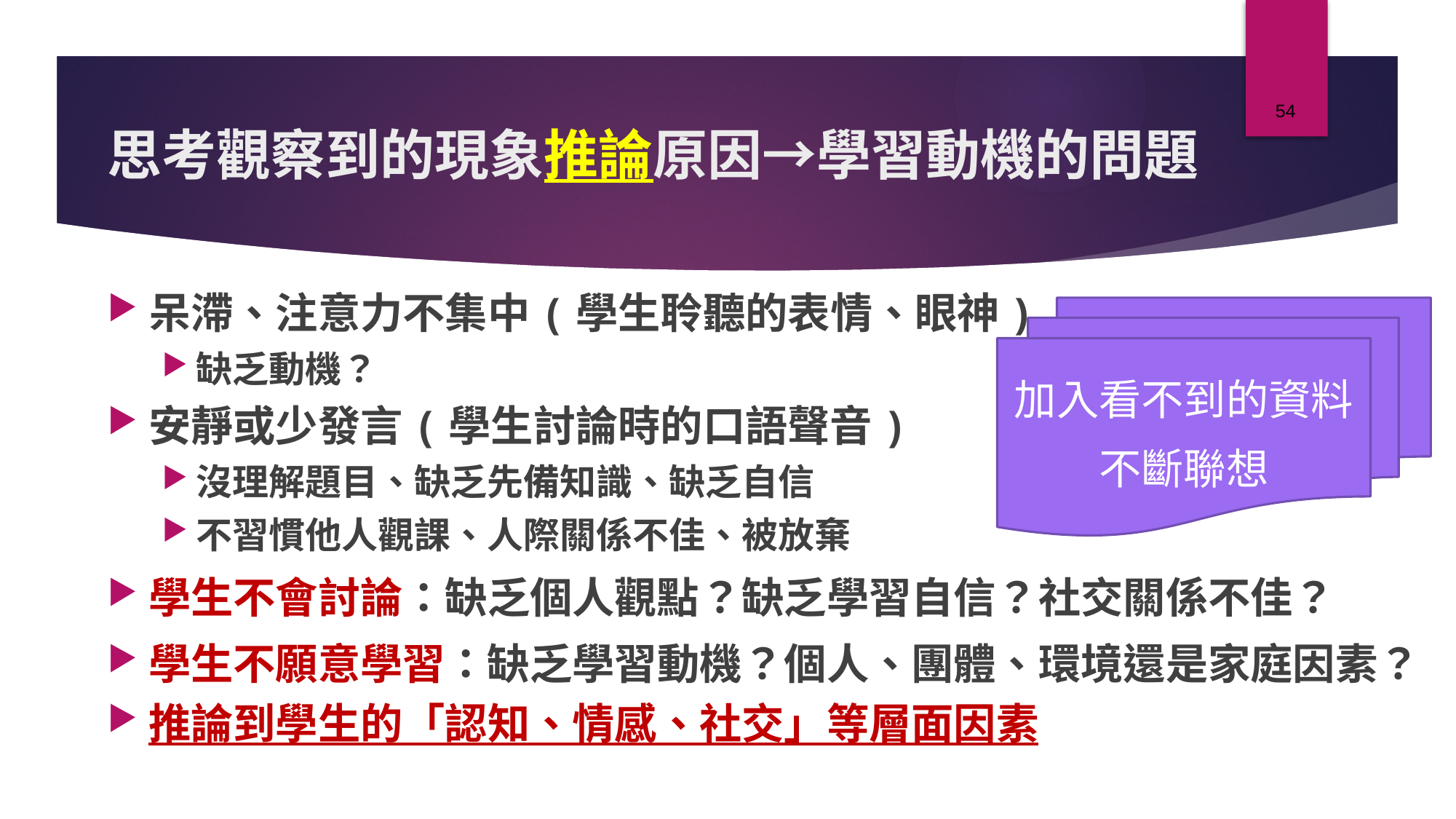

54
# 思考觀察到的現象推論原因→學習動機的問題
呆滯、注意力不集中(學生聆聽的表情、眼神)
缺乏動機？
安靜或少發言(學生討論時的口語聲音)
沒理解題目、缺乏先備知識、缺乏自信
不習慣他人觀課、人際關係不佳、被放棄
學生不會討論：缺乏個人觀點？缺乏學習自信？社交關係不佳？
學生不願意學習：缺乏學習動機？個人、團體、環境還是家庭因素？
推論到學生的「認知、情感、社交」等層面因素
加入看不到的資料

不斷聯想